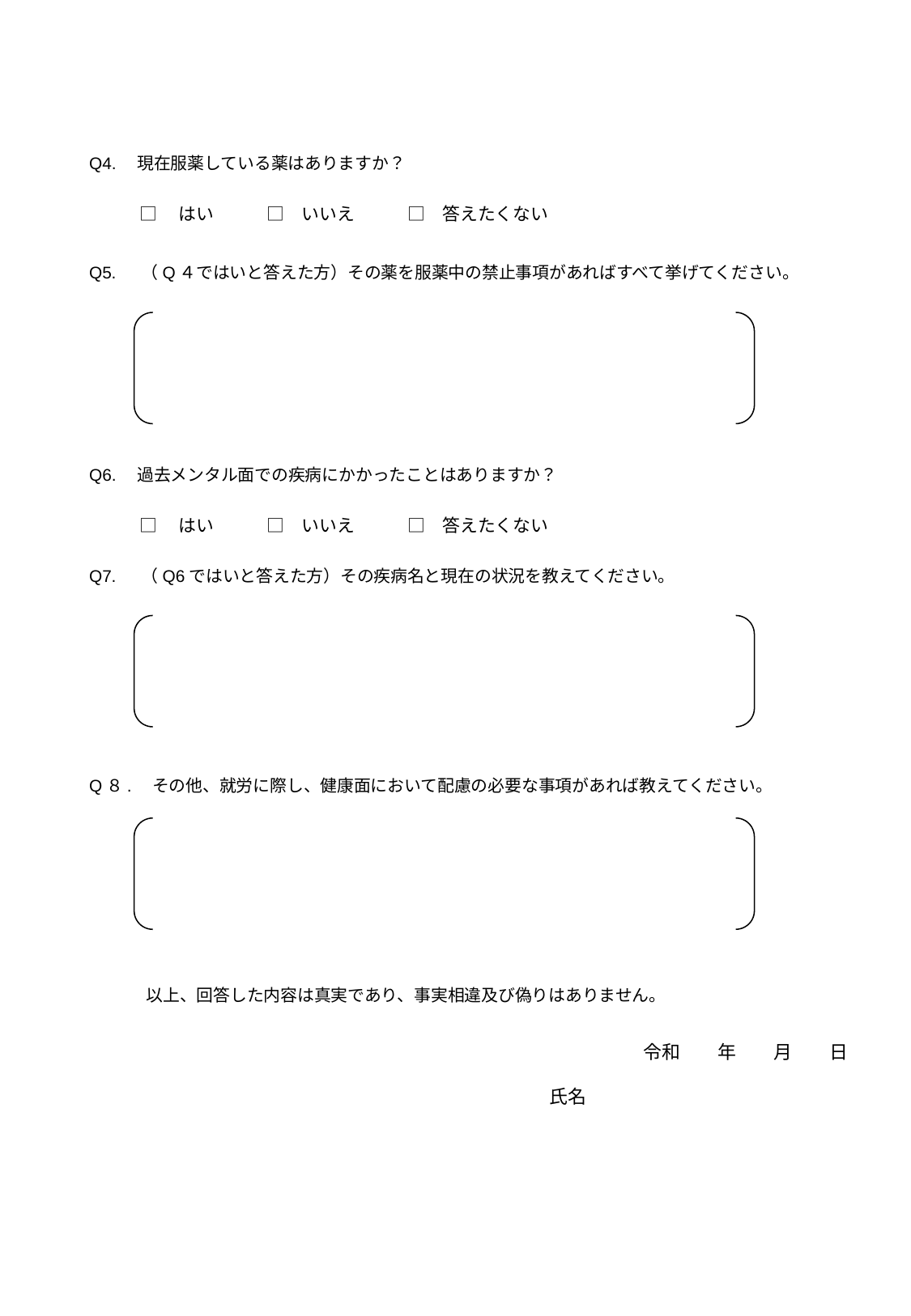

Q4.　現在服薬している薬はありますか？
□　はい　　　□　いいえ　　　□　答えたくない
Q5. 　（Q４ではいと答えた方）その薬を服薬中の禁止事項があればすべて挙げてください。

Q6.　過去メンタル面での疾病にかかったことはありますか？
□　はい　　　□　いいえ　　　□　答えたくない
Q7. 　（Q6ではいと答えた方）その疾病名と現在の状況を教えてください。

Q８.　その他、就労に際し、健康面において配慮の必要な事項があれば教えてください。

以上、回答した内容は真実であり、事実相違及び偽りはありません。
令和　　年　　月　　日

氏名